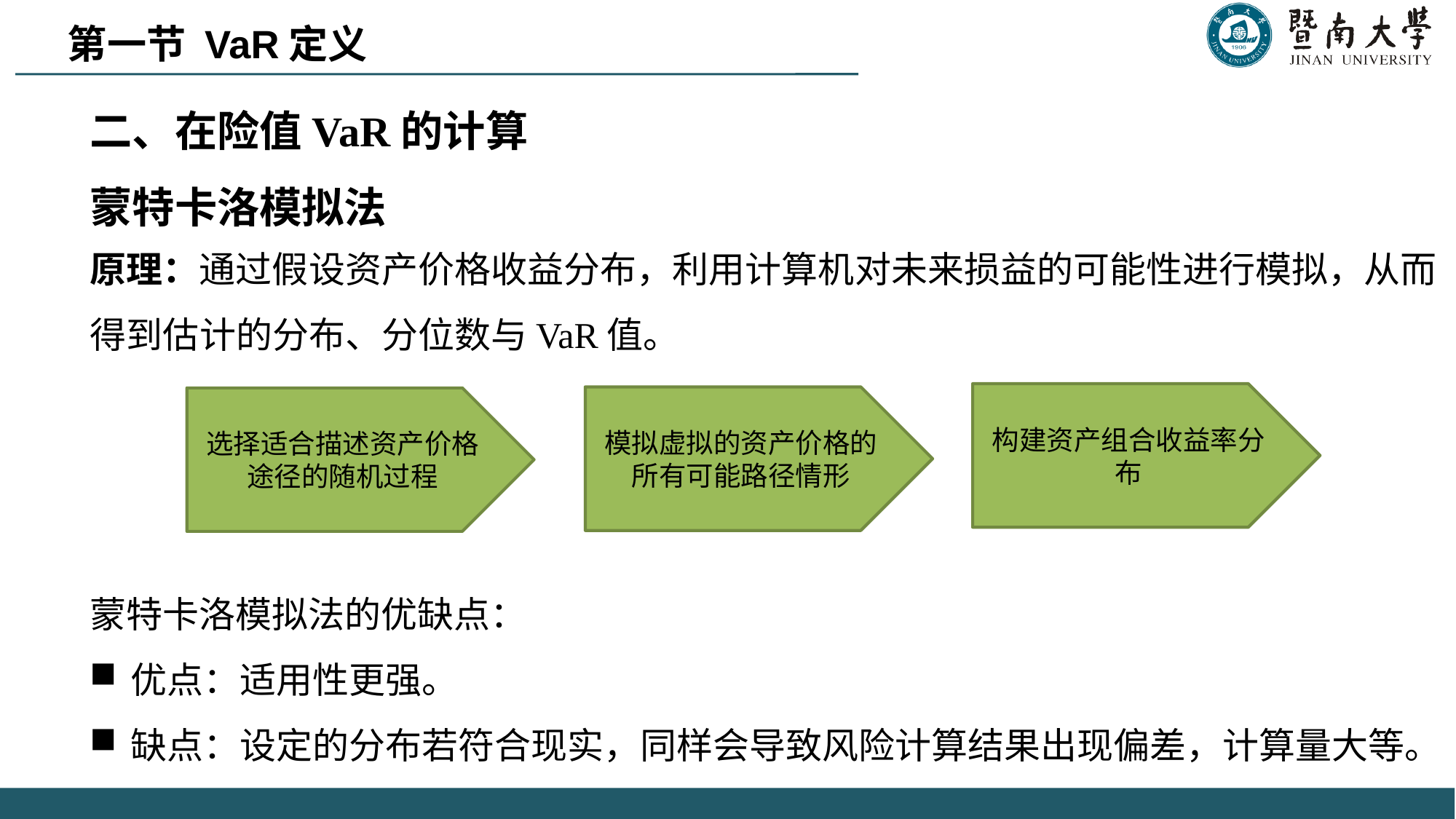

第一节 VaR定义
二、在险值VaR的计算
蒙特卡洛模拟法

原理：通过假设资产价格收益分布，利用计算机对未来损益的可能性进行模拟，从而得到估计的分布、分位数与VaR值。

构建资产组合收益率分布
模拟虚拟的资产价格的所有可能路径情形
选择适合描述资产价格途径的随机过程
蒙特卡洛模拟法的优缺点：
优点：适用性更强。
缺点：设定的分布若符合现实，同样会导致风险计算结果出现偏差，计算量大等。